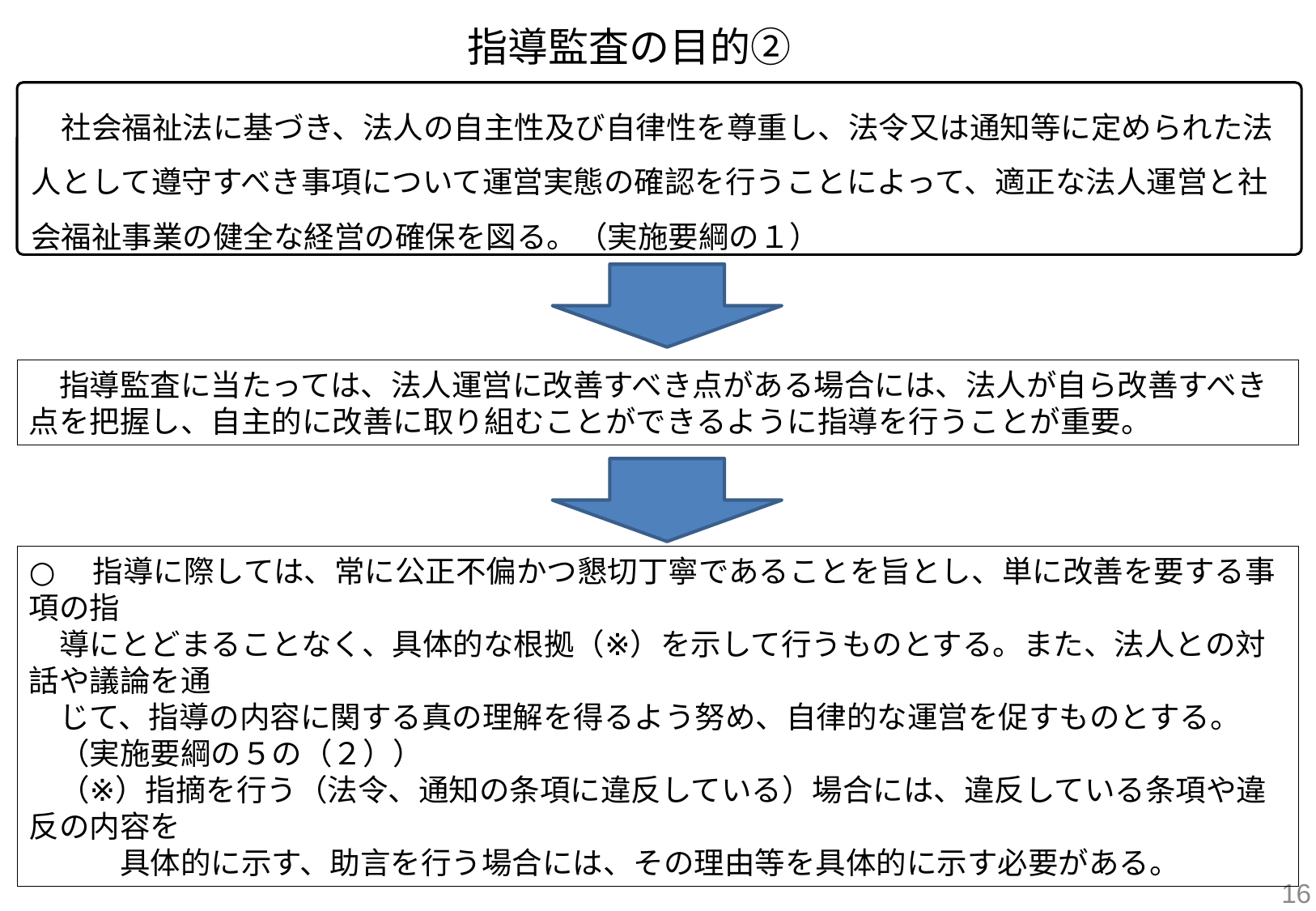

指導監査の目的②
　社会福祉法に基づき、法人の自主性及び自律性を尊重し、法令又は通知等に定められた法人として遵守すべき事項について運営実態の確認を行うことによって、適正な法人運営と社会福祉事業の健全な経営の確保を図る。（実施要綱の１）

　指導監査に当たっては、法人運営に改善すべき点がある場合には、法人が自ら改善すべき点を把握し、自主的に改善に取り組むことができるように指導を行うことが重要。

○　指導に際しては、常に公正不偏かつ懇切丁寧であることを旨とし、単に改善を要する事項の指
　導にとどまることなく、具体的な根拠（※）を示して行うものとする。また、法人との対話や議論を通
　じて、指導の内容に関する真の理解を得るよう努め、自律的な運営を促すものとする。
　（実施要綱の５の（２））
　（※）指摘を行う（法令、通知の条項に違反している）場合には、違反している条項や違反の内容を
　　　具体的に示す、助言を行う場合には、その理由等を具体的に示す必要がある。

○　口頭指摘や助言を行う場合は、法人と指導の内容に関する認識を共有できるよう配慮する必要
　がある。（実施要綱の５の（１））
16